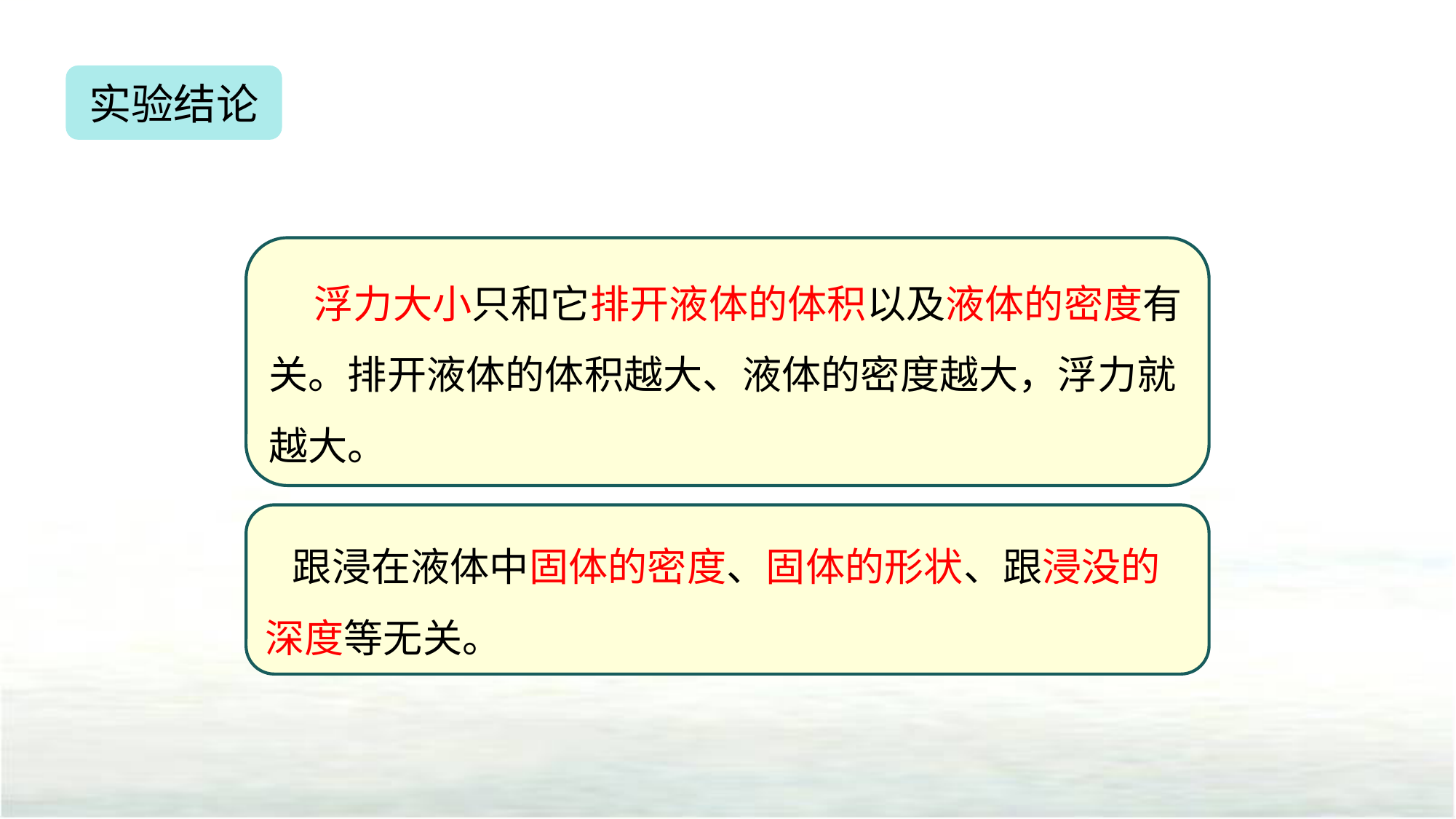

实验结论
    浮力大小只和它排开液体的体积以及液体的密度有关。排开液体的体积越大、液体的密度越大，浮力就越大。
  跟浸在液体中固体的密度、固体的形状、跟浸没的深度等无关。